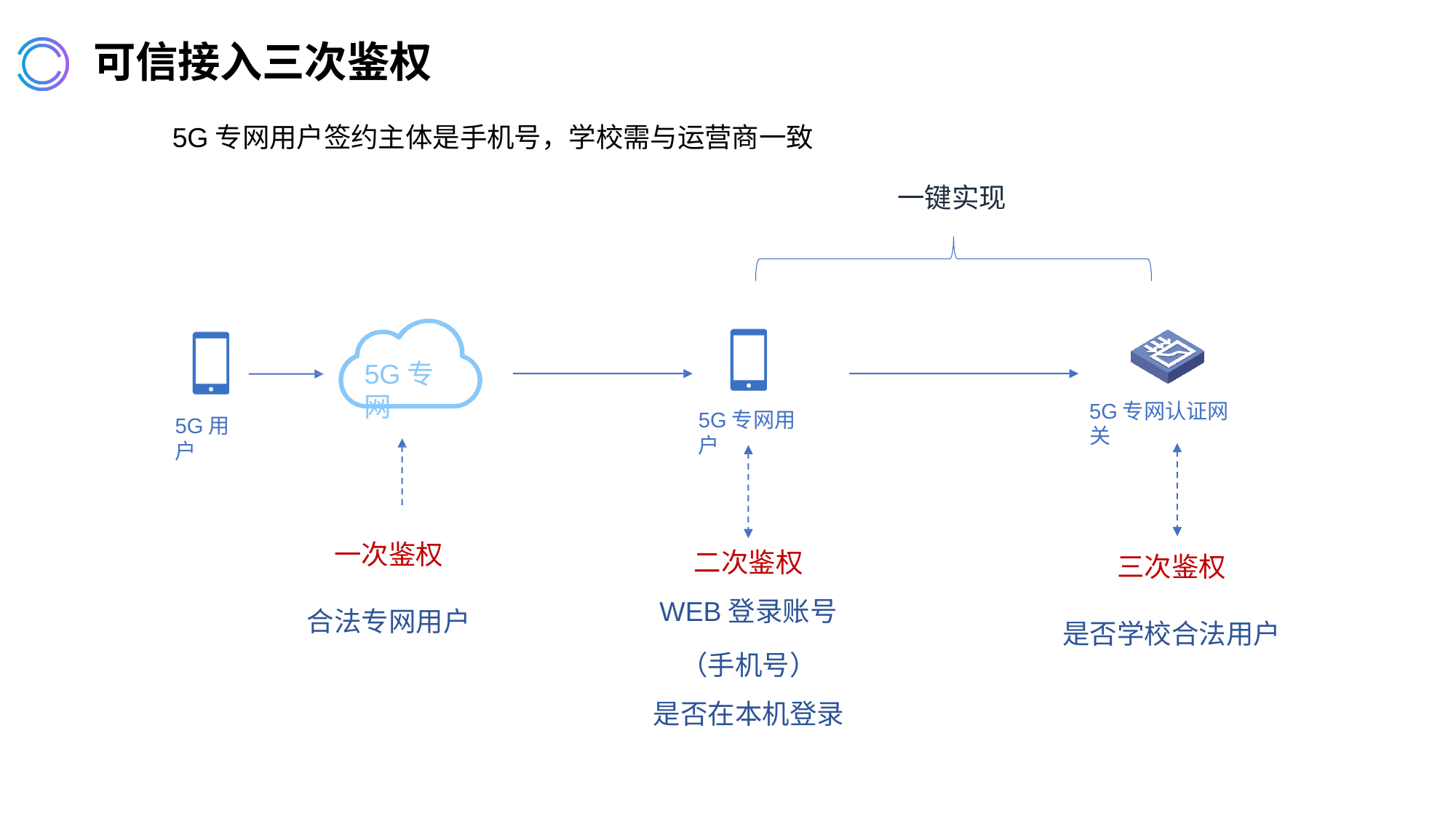

# 可信接入三次鉴权
5G专网用户签约主体是手机号，学校需与运营商一致
一键实现

5G专网

5G专网认证网关
5G专网用户
5G用户

二次鉴权
WEB登录账号
（手机号）  是否在本机登录
一次鉴权

合法专网用户
三次鉴权

是否学校合法用户